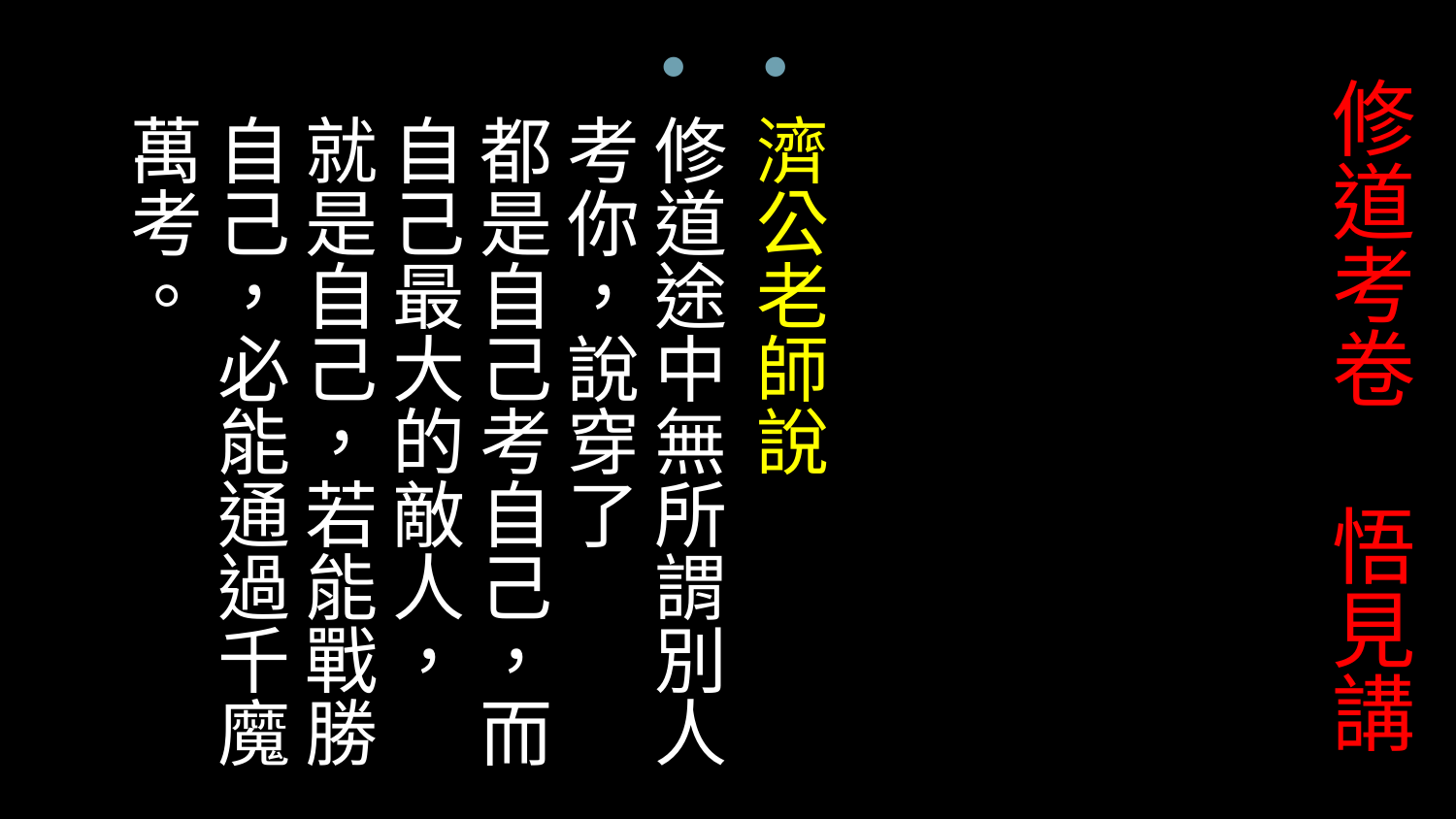

濟公老師說
修道途中無所謂別人考你，說穿了
都是自己考自己，而自己最大的敵人，
就是自己，若能戰勝自己，必能通過千魔萬考。

# 修道考卷     悟見講